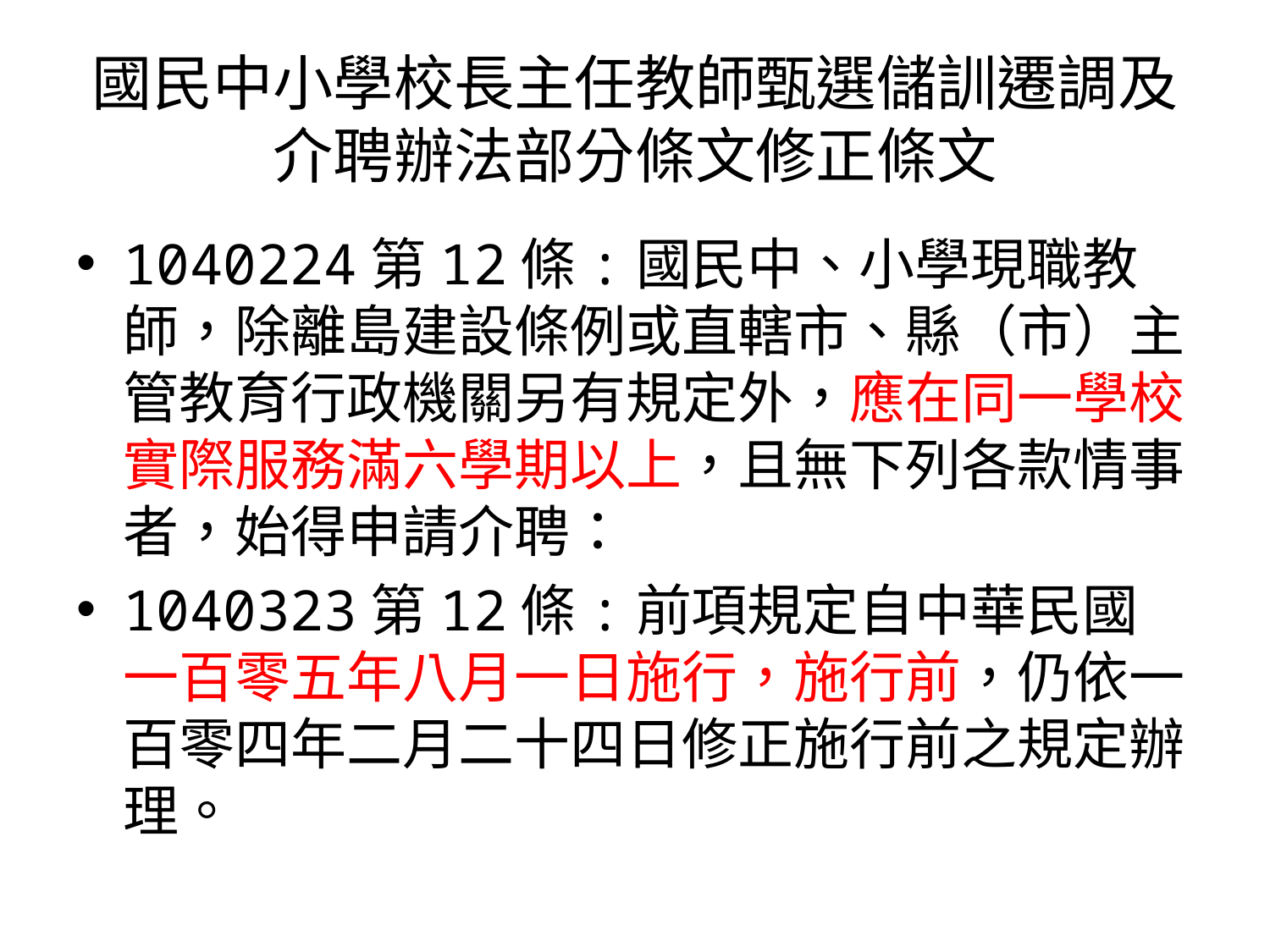

# 國民中小學校長主任教師甄選儲訓遷調及介聘辦法部分條文修正條文
1040224第12條:國民中、小學現職教師，除離島建設條例或直轄市、縣（市）主管教育行政機關另有規定外，應在同一學校實際服務滿六學期以上，且無下列各款情事者，始得申請介聘：
1040323第12條:前項規定自中華民國一百零五年八月一日施行，施行前，仍依一百零四年二月二十四日修正施行前之規定辦理。